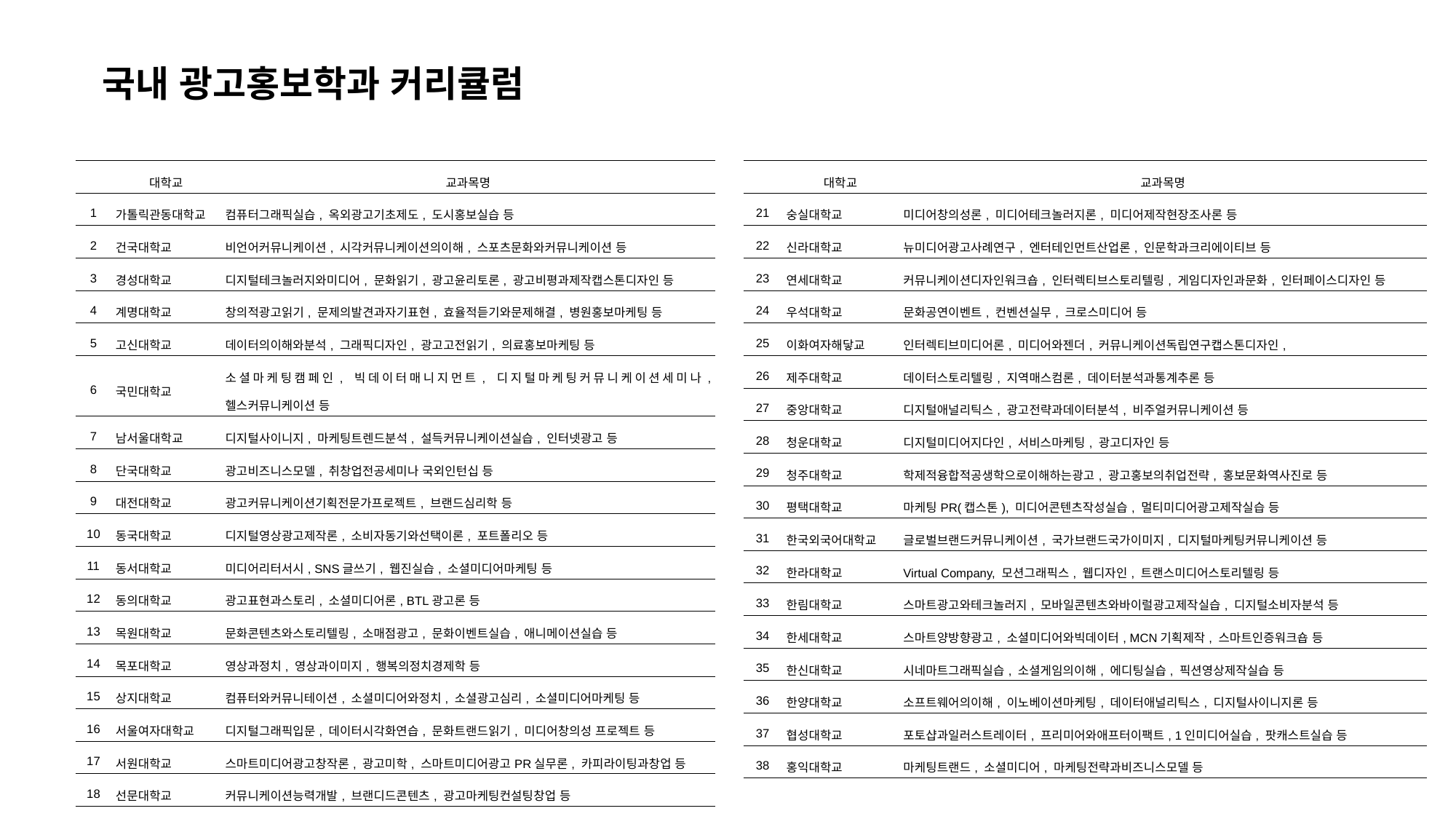

국내 광고홍보학과 커리큘럼
|  | 대학교 | 교과목명 |
| --- | --- | --- |
| 1 | 가톨릭관동대학교 | 컴퓨터그래픽실습, 옥외광고기초제도, 도시홍보실습 등 |
| 2 | 건국대학교 | 비언어커뮤니케이션, 시각커뮤니케이션의이해, 스포츠문화와커뮤니케이션 등 |
| 3 | 경성대학교 | 디지털테크놀러지와미디어, 문화읽기, 광고윤리토론, 광고비평과제작캡스톤디자인 등 |
| 4 | 계명대학교 | 창의적광고읽기, 문제의발견과자기표현, 효율적듣기와문제해결, 병원홍보마케팅 등 |
| 5 | 고신대학교 | 데이터의이해와분석, 그래픽디자인, 광고고전읽기, 의료홍보마케팅 등 |
| 6 | 국민대학교 | 소셜마케팅캠페인, 빅데이터매니지먼트, 디지털마케팅커뮤니케이션세미나, 헬스커뮤니케이션 등 |
| 7 | 남서울대학교 | 디지털사이니지, 마케팅트렌드분석, 설득커뮤니케이션실습, 인터넷광고 등 |
| 8 | 단국대학교 | 광고비즈니스모델, 취창업전공세미나 국외인턴십 등 |
| 9 | 대전대학교 | 광고커뮤니케이션기획전문가프로젝트, 브랜드심리학 등 |
| 10 | 동국대학교 | 디지털영상광고제작론, 소비자동기와선택이론, 포트폴리오 등 |
| 11 | 동서대학교 | 미디어리터서시, SNS글쓰기, 웹진실습, 소셜미디어마케팅 등 |
| 12 | 동의대학교 | 광고표현과스토리, 소셜미디어론, BTL광고론 등 |
| 13 | 목원대학교 | 문화콘텐츠와스토리텔링, 소매점광고, 문화이벤트실습, 애니메이션실습 등 |
| 14 | 목포대학교 | 영상과정치, 영상과이미지, 행복의정치경제학 등 |
| 15 | 상지대학교 | 컴퓨터와커뮤니테이션, 소셜미디어와정치, 소셜광고심리, 소셜미디어마케팅 등 |
| 16 | 서울여자대학교 | 디지털그래픽입문, 데이터시각화연습, 문화트랜드읽기, 미디어창의성 프로젝트 등 |
| 17 | 서원대학교 | 스마트미디어광고창작론, 광고미학, 스마트미디어광고PR실무론, 카피라이팅과창업 등 |
| 18 | 선문대학교 | 커뮤니케이션능력개발, 브랜디드콘텐츠, 광고마케팅컨설팅창업 등 |
| 19 | 세명대학교 | 컨텐츠크리에이티브, 스토리텔링과커뮤니케이션, 아트마케팅 등 |
| 20 | 숙명여자대학교 | 그래픽커뮤니케이션, 크로스미디어광고전략, 엔터테인먼트PR, 홍보광고빅데이터분석 등 |
|  | 대학교 | 교과목명 |
| --- | --- | --- |
| 21 | 숭실대학교 | 미디어창의성론, 미디어테크놀러지론, 미디어제작현장조사론 등 |
| 22 | 신라대학교 | 뉴미디어광고사례연구, 엔터테인먼트산업론, 인문학과크리에이티브 등 |
| 23 | 연세대학교 | 커뮤니케이션디자인워크숍, 인터렉티브스토리텔링, 게임디자인과문화, 인터페이스디자인 등 |
| 24 | 우석대학교 | 문화공연이벤트, 컨벤션실무, 크로스미디어 등 |
| 25 | 이화여자해닿교 | 인터렉티브미디어론, 미디어와젠더, 커뮤니케이션독립연구캡스톤디자인, |
| 26 | 제주대학교 | 데이터스토리텔링, 지역매스컴론, 데이터분석과통계추론 등 |
| 27 | 중앙대학교 | 디지털애널리틱스, 광고전략과데이터분석, 비주얼커뮤니케이션 등 |
| 28 | 청운대학교 | 디지털미디어지다인, 서비스마케팅, 광고디자인 등 |
| 29 | 청주대학교 | 학제적융합적공생학으로이해하는광고, 광고홍보의취업전략, 홍보문화역사진로 등 |
| 30 | 평택대학교 | 마케팅PR(캡스톤), 미디어콘텐츠작성실습, 멀티미디어광고제작실습 등 |
| 31 | 한국외국어대학교 | 글로벌브랜드커뮤니케이션, 국가브랜드국가이미지, 디지털마케팅커뮤니케이션 등 |
| 32 | 한라대학교 | Virtual Company, 모션그래픽스, 웹디자인, 트랜스미디어스토리텔링 등 |
| 33 | 한림대학교 | 스마트광고와테크놀러지, 모바일콘텐츠와바이럴광고제작실습, 디지털소비자분석 등 |
| 34 | 한세대학교 | 스마트양방향광고, 소셜미디어와빅데이터, MCN기획제작, 스마트인증워크숍 등 |
| 35 | 한신대학교 | 시네마트그래픽실습, 소셜게임의이해, 에디팅실습, 픽션영상제작실습 등 |
| 36 | 한양대학교 | 소프트웨어의이해, 이노베이션마케팅, 데이터애널리틱스, 디지털사이니지론 등 |
| 37 | 협성대학교 | 포토샵과일러스트레이터, 프리미어와애프터이팩트, 1인미디어실습, 팟캐스트실습 등 |
| 38 | 홍익대학교 | 마케팅트랜드, 소셜미디어, 마케팅전략과비즈니스모델 등 |